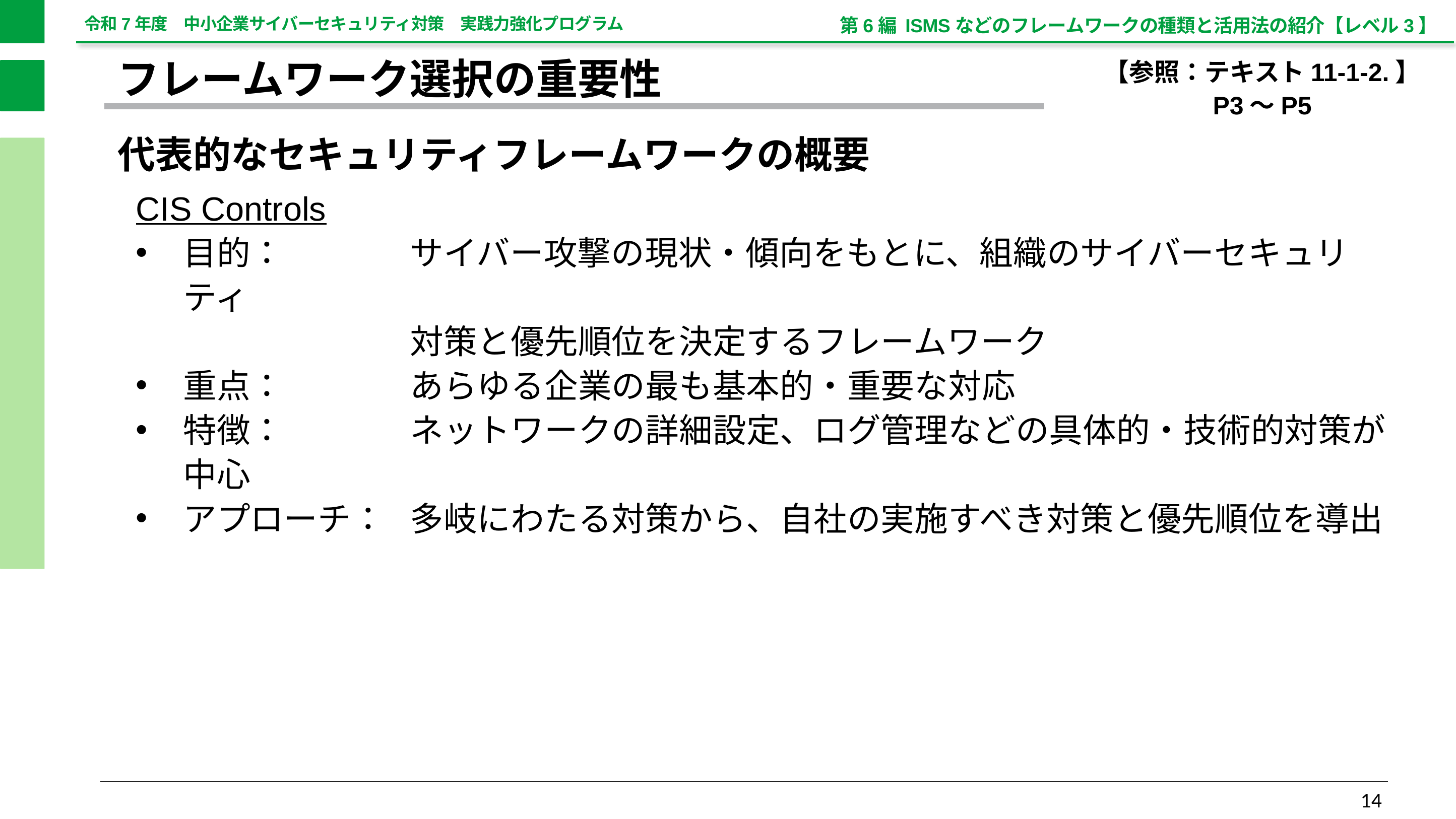

第6編 ISMSなどのフレームワークの種類と活用法の紹介【レベル3】
【参照：テキスト11-1-2.】
P3～P5
フレームワーク選択の重要性
代表的なセキュリティフレームワークの概要
CIS Controls
目的：		サイバー攻撃の現状・傾向をもとに、組織のサイバーセキュリティ
			対策と優先順位を決定するフレームワーク
重点：		あらゆる企業の最も基本的・重要な対応
特徴：		ネットワークの詳細設定、ログ管理などの具体的・技術的対策が中心
アプローチ：	多岐にわたる対策から、自社の実施すべき対策と優先順位を導出